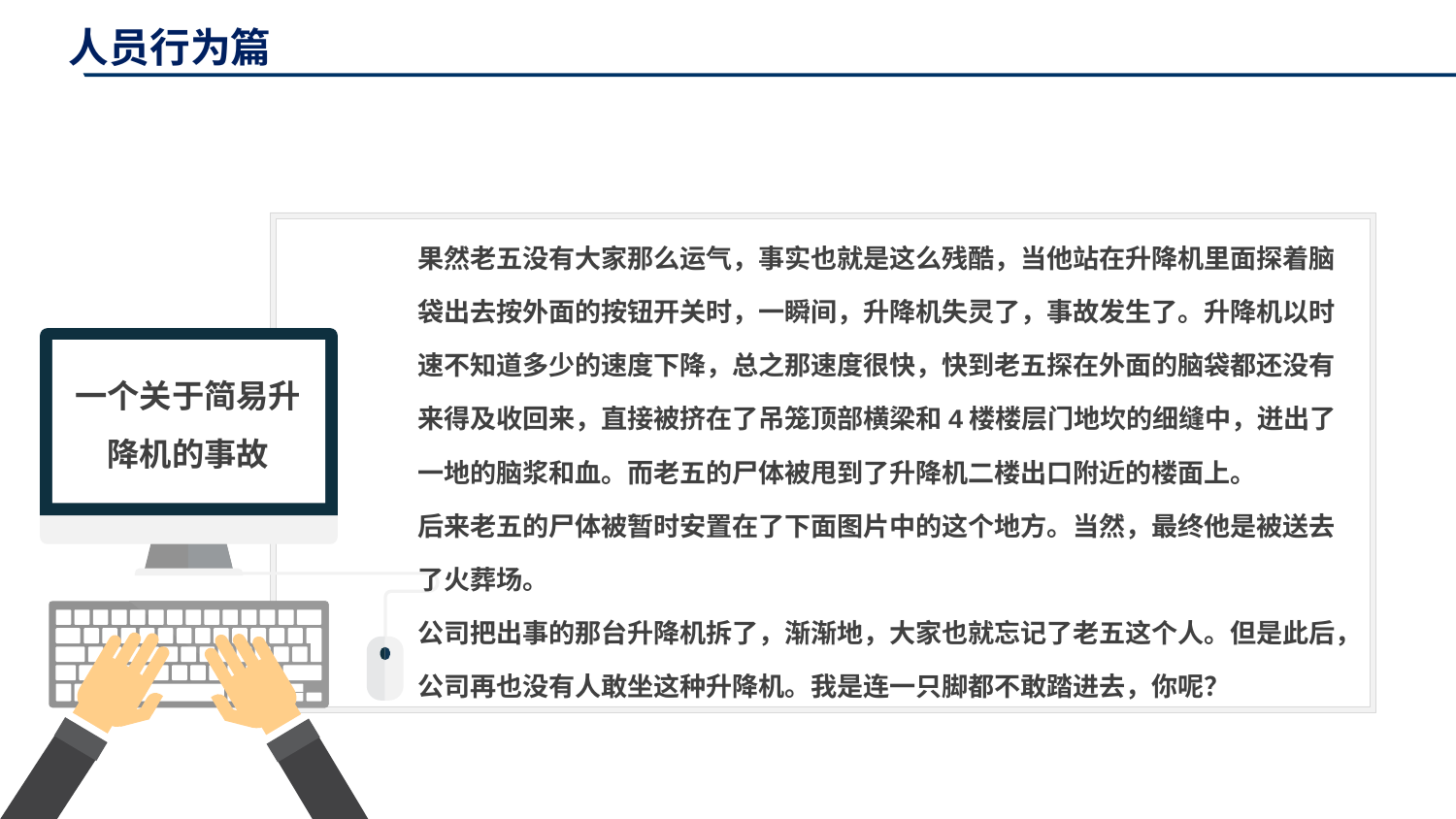

人员行为篇

果然老五没有大家那么运气，事实也就是这么残酷，当他站在升降机里面探着脑袋出去按外面的按钮开关时，一瞬间，升降机失灵了，事故发生了。升降机以时速不知道多少的速度下降，总之那速度很快，快到老五探在外面的脑袋都还没有来得及收回来，直接被挤在了吊笼顶部横梁和4楼楼层门地坎的细缝中，迸出了一地的脑浆和血。而老五的尸体被甩到了升降机二楼出口附近的楼面上。
后来老五的尸体被暂时安置在了下面图片中的这个地方。当然，最终他是被送去了火葬场。
公司把出事的那台升降机拆了，渐渐地，大家也就忘记了老五这个人。但是此后，公司再也没有人敢坐这种升降机。我是连一只脚都不敢踏进去，你呢？

一个关于简易升降机的事故